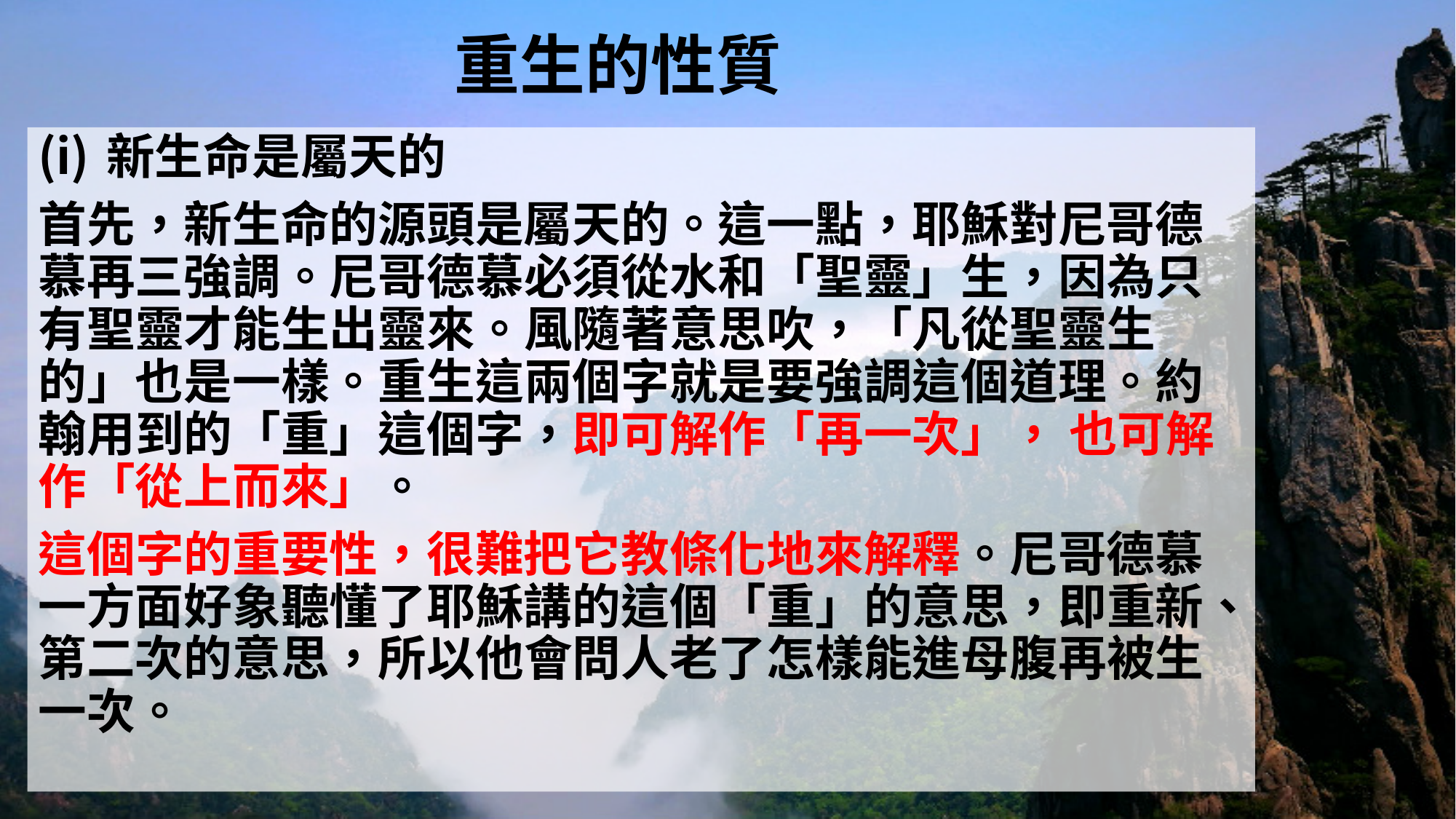

# 重生的性質
新生命是屬天的
首先，新生命的源頭是屬天的。這一點，耶穌對尼哥德慕再三強調。尼哥德慕必須從水和「聖靈」生，因為只有聖靈才能生出靈來。風隨著意思吹，「凡從聖靈生的」也是一樣。重生這兩個字就是要強調這個道理。約翰用到的「重」這個字，即可解作「再一次」， 也可解作「從上而來」。
這個字的重要性，很難把它教條化地來解釋。尼哥德慕一方面好象聽懂了耶穌講的這個「重」的意思，即重新、第二次的意思，所以他會問人老了怎樣能進母腹再被生一次。